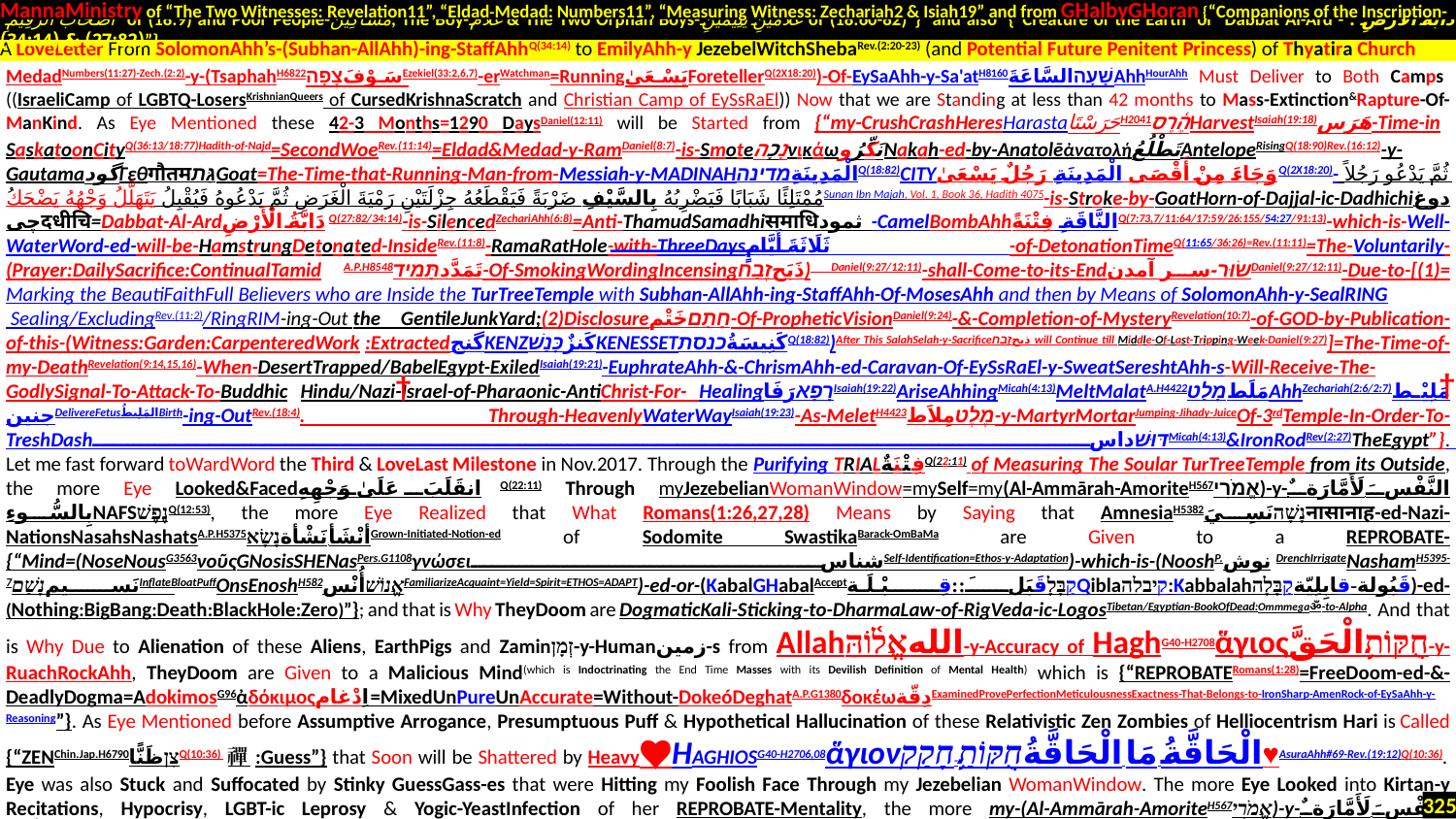

MannaMinistry of “The Two Witnesses: Revelation11”, “Eldad-Medad: Numbers11”, “Measuring Witness: Zechariah2 & Isiah19” and from GHalbyGHoran {“Companions of the Inscription-
 أَصْحَابَ الرَّقِيمِ  of (18:9) and Poor People-مَسَاكِينَ, The Boy-غُلَامُ & The Two Orphan Boys-غُلَامَيْنِ يَتِيمَيْنِ of (18:60-82)”}  and also  {“Creature of the Earth  or  Dabbat Al-Ard - دَابَّةُ الْأَرْضِ : (27:82) & (34:14)”}
.
MedadNumbers(11:27)-Zech.(2:2)-y-(TsaphahH6822سَوْفَצָפָהEzekiel(33:2,6,7)-erWatchman=RunningيَسْعَىٰForetellerQ(2X18:20))-Of-EySaAhh-y-Sa'atH8160שָׁעָהالسَّاعَةَAhhHourAhh Must Deliver to Both Camps ((IsraeliCamp of LGBTQ-LosersKrishnianQueers of CursedKrishnaScratch and Christian Camp of EySsRaEl)) Now that we are Standing at less than 42 months to Mass-Extinction&Rapture-Of-ManKind. As Eye Mentioned these 42-3 Months=1290 DaysDaniel(12:11) will be Started from {“my-CrushCrashHeresHarastaحَرَسْتَاH2041הֶ֫רֶסHarvestIsaiah(19:18)هَرَس-Time-in SaskatoonCityQ(36:13/18:77)Hadith-of-Najd=SecondWoeRev.(11:14)=Eldad&Medad-y-RamDaniel(8:7)-is-SmoteנָכָהνικάωنَكِّرُوNakah-ed-by-AnatolēἀνατολήتَطْلُعُAntelopeRisingQ(18:90)Rev.(16:12)-y-GautamaگودΓεθगौतमגַּתGoat=The-Time-that-Running-Man-from-Messiah-y-MADINAHالْمَدِينَةِמדינהQ(18:82)CITYوَجَاءَ مِنْ أَقْصَى الْمَدِينَةِ رَجُلٌ يَسْعَىٰQ(2X18:20)- ثُمَّ يَدْعُو رَجُلاً مُمْتَلِئًا شَبَابًا فَيَضْرِبُهُ بِالسَّيْفِ ضَرْبَةً فَيَقْطَعُهُ جِزْلَتَيْنِ رَمْيَةَ الْغَرَضِ ثُمَّ يَدْعُوهُ فَيُقْبِلُ يَتَهَلَّلُ وَجْهُهُ يَضْحَكُSunan Ibn Majah, Vol. 1, Book 36, Hadith 4075-is-Stroke-by-GoatHorn-of-Dajjal-ic-Dadhichiدوغ چیदधीचि=Dabbat-Al-Ardدَابَّةُ الْأَرْضِQ(27:82/34:14)-is-SilencedZechariAhh(6:8)=Anti-ThamudSamadhiसमाधिثمود -CamelBombAhhالنَّاقَةِ فِتْنَةًQ(7:73,7/11:64/17:59/26:155/54:27/91:13)-which-is-Well-WaterWord-ed-will-be-HamstrungDetonated-InsideRev.(11:8)-RamaRatHole-with-ThreeDaysثَلَاثَةَ أَيَّامٍ-of-DetonationTimeQ(11:65/36:26)=Rev.(11:11)=The-Voluntarily-(Prayer:DailySacrifice:ContinualTamid A.P.H8548تَمَدَّدתָּמִיד-Of-SmokingWordingIncensingذَبَحזֶבַח) Daniel(9:27/12:11)-shall-Come-to-its-Endשׂוּר-سر آمدنDaniel(9:27/12:11)-Due-to-[(1)=Marking the BeautiFaithFull Believers who are Inside the TurTreeTemple with Subhan-AllAhh-ing-StaffAhh-Of-MosesAhh and then by Means of SolomonAhh-y-SealRING Sealing/ExcludingRev.(11:2)/RingRIM-ing-Out the GentileJunkYard;(2)Disclosureחָתַםخَتْم-Of-PropheticVisionDaniel(9:24)-&-Completion-of-MysteryRevelation(10:7)-of-GOD-by-Publication-of-this-(Witness:Garden:CarpenteredWork :ExtractedگنجKENZكَنزٌכָּנַשׁKENESSETكَنِيسَةُכנסתQ(18:82))After This SalahSelah-y-Sacrificeذبحזֶבַח will Continue till Middle-Of-Last-Tripping-Week-Daniel(9:27)]=The-Time-of-my-DeathRevelation(9:14,15,16)-When-DesertTrapped/BabelEgypt-ExiledIsaiah(19:21)-EuphrateAhh-&-ChrismAhh-ed-Caravan-Of-EySsRaEl-y-SweatSereshtAhh-s-Will-Receive-The-GodlySignal-To-Attack-To-Buddhic Hindu/Nazi-Israel-of-Pharaonic-AntiChrist-For- HealingרָפָאرَفَاIsaiah(19:22)AriseAhhingMicah(4:13)MeltMalatA.H4422مَلَطמָלַטAhhZechariah(2:6/2:7)مَلِيْط جنينDelivereFetusالمَلِيطُBirth-ing-OutRev.(18:4). Through-HeavenlyWaterWayIsaiah(19:23)-As-MeletH4423מֶלֶטمِلاَط-y-MartyrMortarJumping-Jihady-JuiceOf-3rdTemple-In-Order-To-TreshDashדּוּשׁداسMicah(4:13)&IronRodRev(2:27)TheEgypt”}.
Let me fast forward toWardWord the Third & LoveLast Milestone in Nov.2017. Through the Purifying TRIALفِتْنَةٌQ(22:11) of Measuring The Soular TurTreeTemple from its Outside, the more Eye Looked&Facedانقَلَبَ عَلَىٰ وَجْهِهِQ(22:11) Through myJezebelianWomanWindow=mySelf=my(Al-Ammārah-AmoriteH567אֱמֹרִי)-y-النَّفْسَ لَأَمَّارَةٌ بِالسُّوءِNAFSנֶפֶשׁQ(12:53), the more Eye Realized that What Romans(1:26,27,28) Means by Saying that AmnesiaH5382נָשָׁהنَسِيَनासानाह-ed-Nazi-NationsNasahsNashatsA.P.H5375أنْشَأ.نَشْأةנָשָׂאGrown-Initiated-Notion-ed of Sodomite SwastikaBarack-OmBaMa are Given to a REPROBATE-{“Mind=(NoseNousG3563νοῦςGNosisSHENasPers.G1108γνώσειشناسSelf-Identification=Ethos-y-Adaptation)-which-is-(NooshP.نوش DrenchIrrigateNashamH5395-7نَسیمנָשַׁםInflateBloatPuffOnsEnoshH582אֱנוֹשׁأُنْسFamiliarizeAcquaint=Yield=Spirit=ETHOS=ADAPT)-ed-or-(KabalGHabalAcceptקַבָּלָقَبَلَ::قِـبْـلَـة‬‎Qiblaקיבלה:Kabbalahقَبُولة-قابِلِيّةקַבָּלָה)-ed-(Nothing:BigBang:Death:BlackHole:Zero)”}; and that is Why TheyDoom are DogmaticKali-Sticking-to-DharmaLaw-of-RigVeda-ic-LogosTibetan/Egyptian-BookOfDead:Ommmegaॐ-to-Alpha. And that is Why Due to Alienation of these Aliens, EarthPigs and Zaminזְמָן-y-Humanزمین-s from Allahاللهאֱל֫וֹהַּ-y-Accuracy of HaghG40-H2708ἅγιοςחֻקּוֹתַ֥الْحَقَّ-y-RuachRockAhh, TheyDoom are Given to a Malicious Mind(which is Indoctrinating the End Time Masses with its Devilish Definition of Mental Health) which is {“REPROBATERomans(1:28)=FreeDoom-ed-&-DeadlyDogma=AdokimosG96ἀδόκιμοςاِدْغام=MixedUnPureUnAccurate=Without-DokeóDeghatA.P.G1380δοκέωدِقّةExaminedProvePerfectionMeticulousnessExactness-That-Belongs-to-IronSharp-AmenRock-of-EySaAhh-y-Reasoning”}. As Eye Mentioned before Assumptive Arrogance, Presumptuous Puff & Hypothetical Hallucination of these Relativistic Zen Zombies of Helliocentrism Hari is Called {“ZENChin.Jap.H6790צִןظَنًّاQ(10:36)禪:Guess”} that Soon will be Shattered by Heavy♥HAGHIOSG40-H2706,08ἅγιονالْحَاقَّةُ مَا الْحَاقَّةُחֻקּוֹתַ֥-חָקַק♥AsuraAhh#69-Rev.(19:12)Q(10:36). Eye was also Stuck and Suffocated by Stinky GuessGass-es that were Hitting my Foolish Face Through my Jezebelian WomanWindow. The more Eye Looked into Kirtan-y Recitations, Hypocrisy, LGBT-ic Leprosy & Yogic-YeastInfection of her REPROBATE-Mentality, the more my-(Al-Ammārah-AmoriteH567אֱמֹרִי)-y-النَّفْسَ لَأَمَّارَةٌ بِالسُّوءِNAFSנֶפֶשׁQ(12:53) AmarאָמַרامرH559-edCommanded-me-into    Guessing, Questioning, Denial, Doubt, Objection, Insecurity, Uncertainty & Unsure-ing-Attack to my AssuredAsuraAhh-y AtmanCore. All of these Evil Items  are  Blank Byproducts of a  REPROBATE-Mind  that by Focusing on another  REPROBATE-Mind, has Perditionپرت-ed=Flung itSelf into  Ambiguous-
A LoveLetter From SolomonAhh’s-(Subhan-AllAhh)-ing-StaffAhhQ(34:14) to EmilyAhh-y JezebelWitchShebaRev.(2:20-23) (and Potential Future Penitent Princess) of Thyatira Church
†
†
325